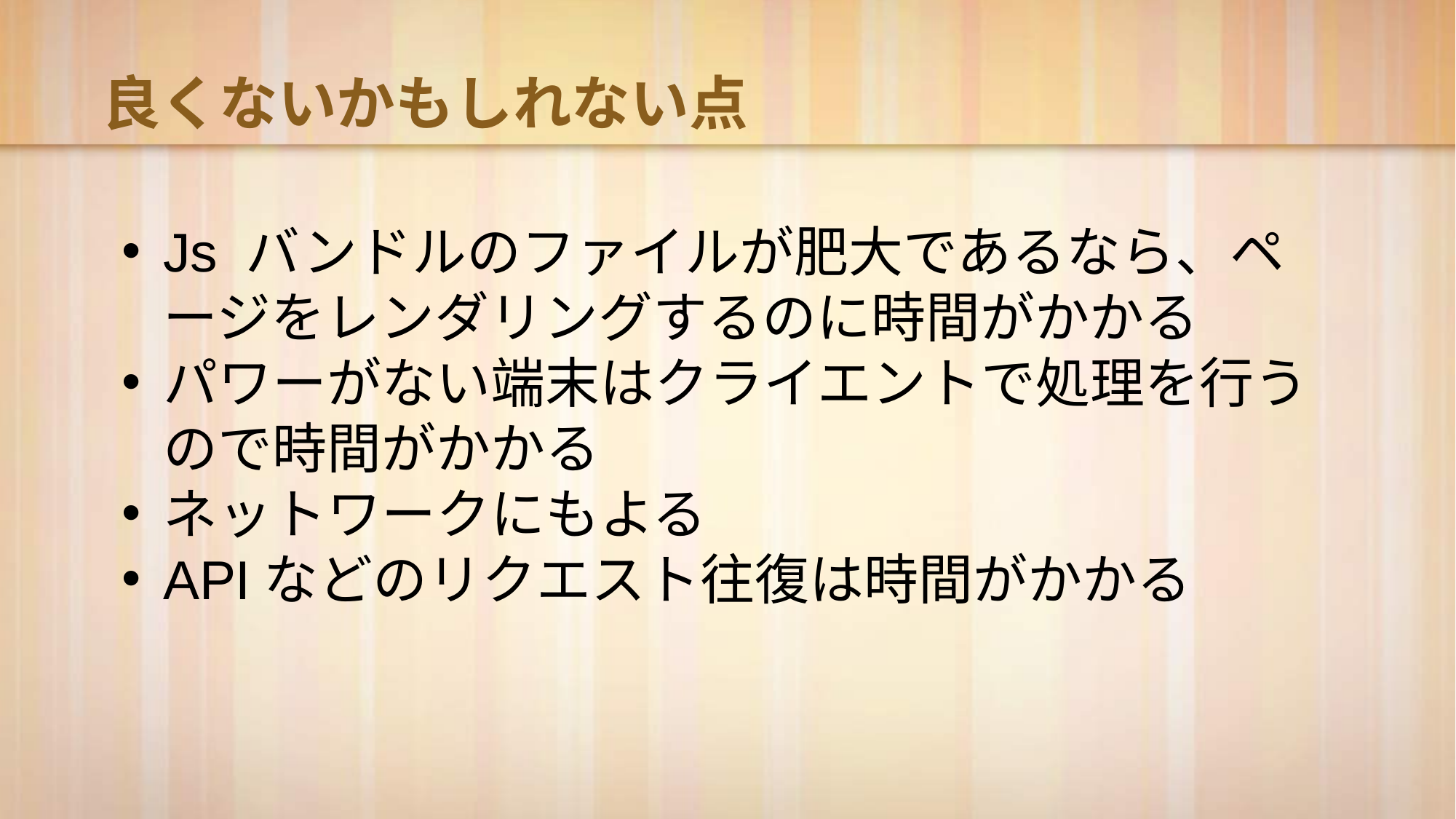

# 良くないかもしれない点
Js バンドルのファイルが肥大であるなら、ページをレンダリングするのに時間がかかる
パワーがない端末はクライエントで処理を行うので時間がかかる
ネットワークにもよる
APIなどのリクエスト往復は時間がかかる